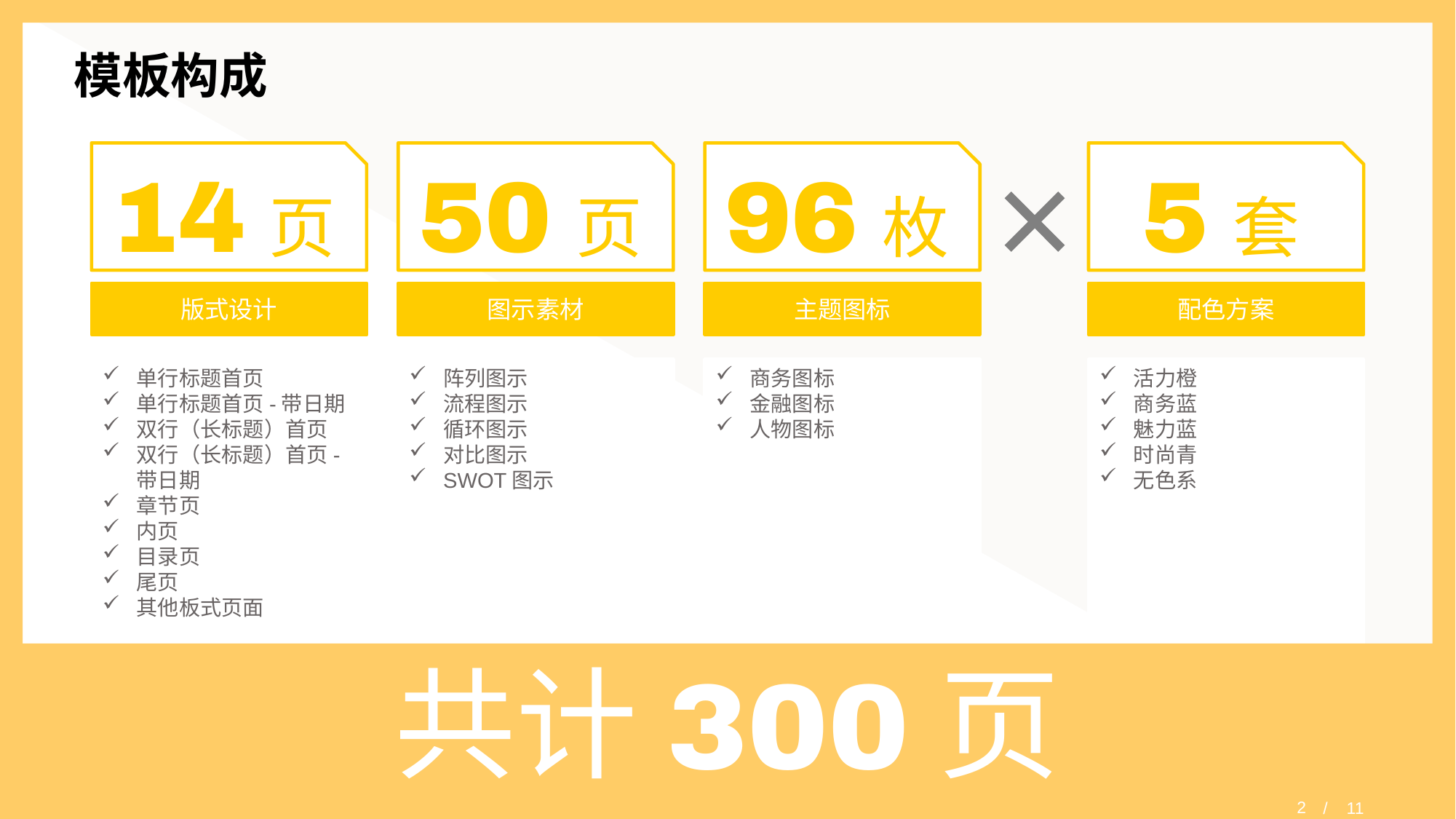

# 模板构成
14页
版式设计
单行标题首页
单行标题首页-带日期
双行（长标题）首页
双行（长标题）首页-带日期
章节页
内页
目录页
尾页
其他板式页面

50页
图示素材
阵列图示
流程图示
循环图示
对比图示
SWOT图示

96枚
主题图标
商务图标
金融图标
人物图标
5套
配色方案
活力橙
商务蓝
魅力蓝
时尚青
无色系

共计300页
/    11
2